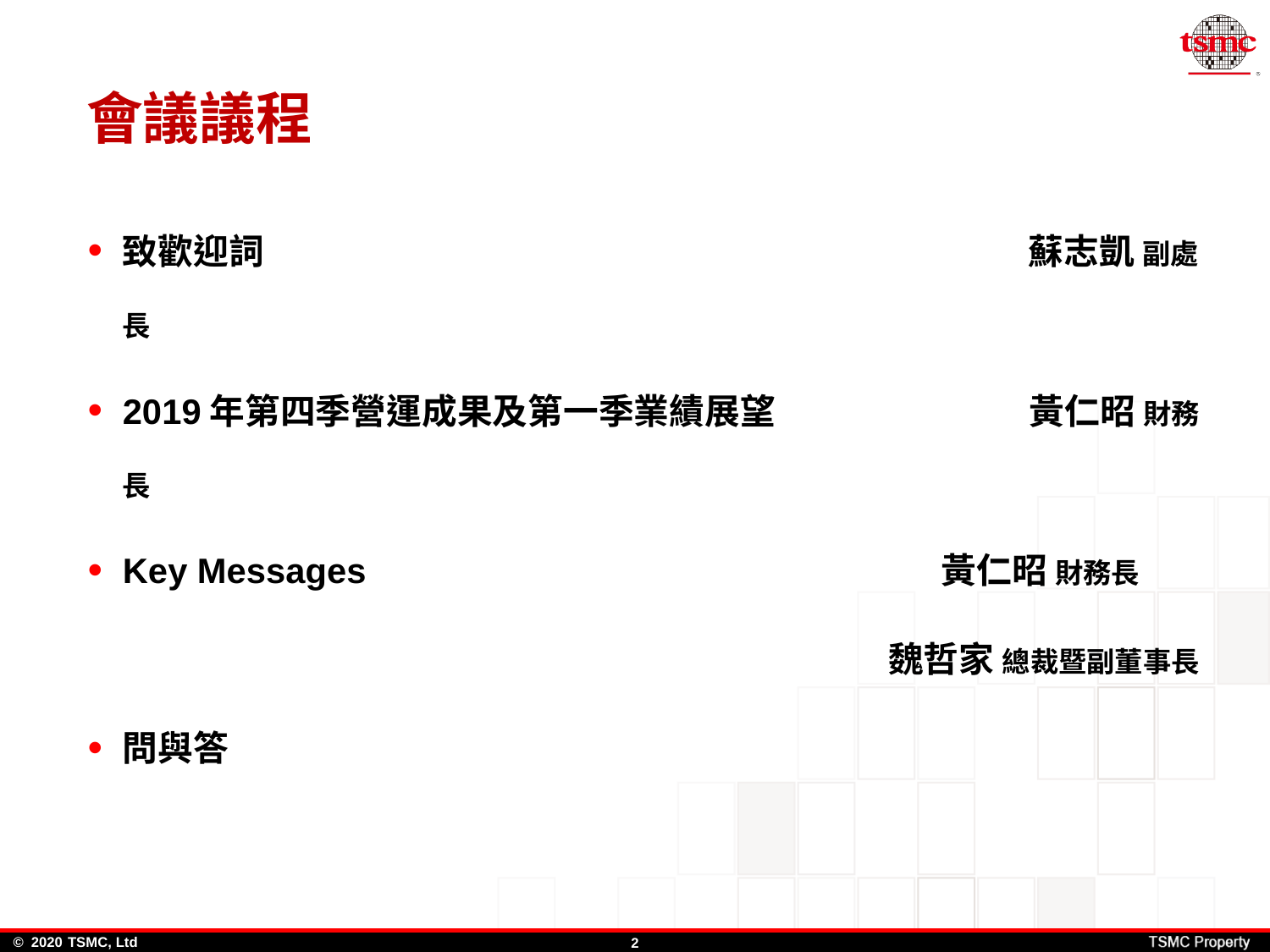

# 會議議程
致歡迎詞					                  蘇志凱 副處長
2019年第四季營運成果及第一季業績展望	                  黃仁昭 財務長
Key Messages 	    			                  黃仁昭 財務長
					    	     魏哲家 總裁暨副董事長
問與答